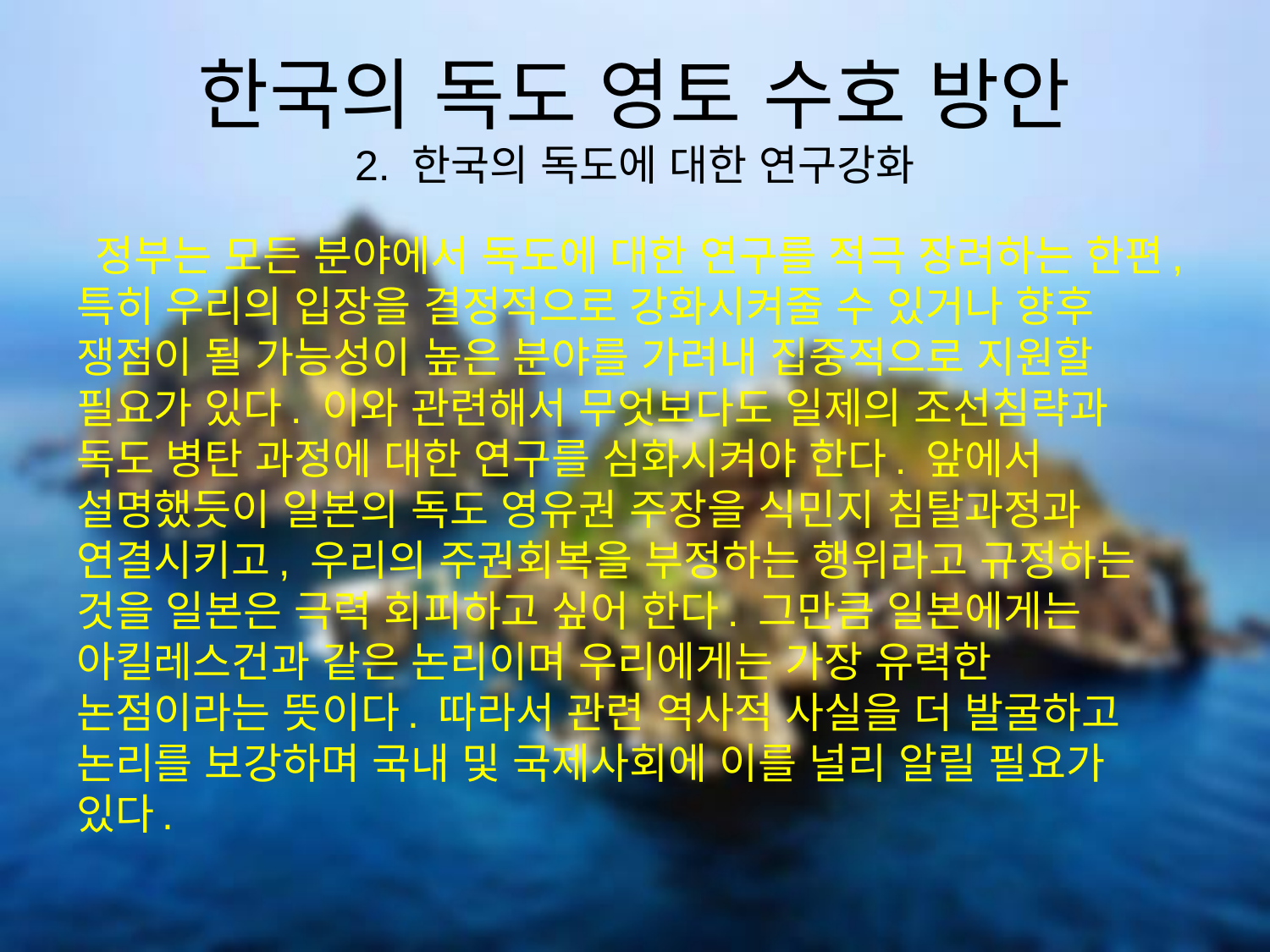

# 한국의 독도 영토 수호 방안 2. 한국의 독도에 대한 연구강화
 정부는 모든 분야에서 독도에 대한 연구를 적극 장려하는 한편, 특히 우리의 입장을 결정적으로 강화시켜줄 수 있거나 향후 쟁점이 될 가능성이 높은 분야를 가려내 집중적으로 지원할 필요가 있다. 이와 관련해서 무엇보다도 일제의 조선침략과 독도 병탄 과정에 대한 연구를 심화시켜야 한다. 앞에서 설명했듯이 일본의 독도 영유권 주장을 식민지 침탈과정과 연결시키고, 우리의 주권회복을 부정하는 행위라고 규정하는 것을 일본은 극력 회피하고 싶어 한다. 그만큼 일본에게는 아킬레스건과 같은 논리이며 우리에게는 가장 유력한 논점이라는 뜻이다. 따라서 관련 역사적 사실을 더 발굴하고 논리를 보강하며 국내 및 국제사회에 이를 널리 알릴 필요가 있다.